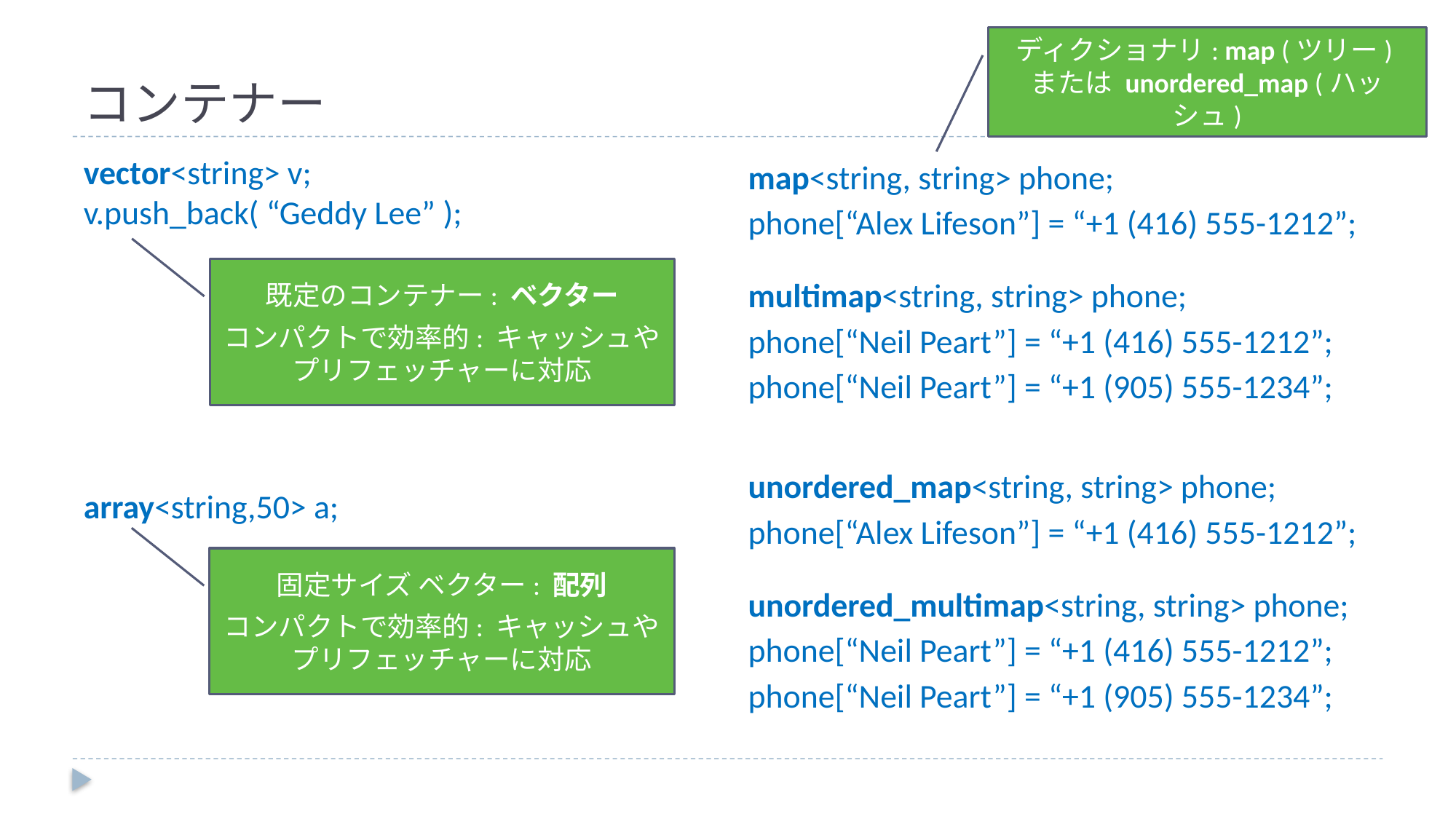

# コンテナー
ディクショナリ: map (ツリー)
または unordered_map (ハッシュ)
map<string, string> phone;
phone[“Alex Lifeson”] = “+1 (416) 555-1212”;
multimap<string, string> phone;
phone[“Neil Peart”] = “+1 (416) 555-1212”;
phone[“Neil Peart”] = “+1 (905) 555-1234”;
unordered_map<string, string> phone;
phone[“Alex Lifeson”] = “+1 (416) 555-1212”;
unordered_multimap<string, string> phone;
phone[“Neil Peart”] = “+1 (416) 555-1212”;
phone[“Neil Peart”] = “+1 (905) 555-1234”;
vector<string> v;
v.push_back( “Geddy Lee” );

array<string,50> a;
既定のコンテナー: ベクター
コンパクトで効率的: キャッシュやプリフェッチャーに対応
固定サイズ ベクター: 配列
コンパクトで効率的: キャッシュやプリフェッチャーに対応